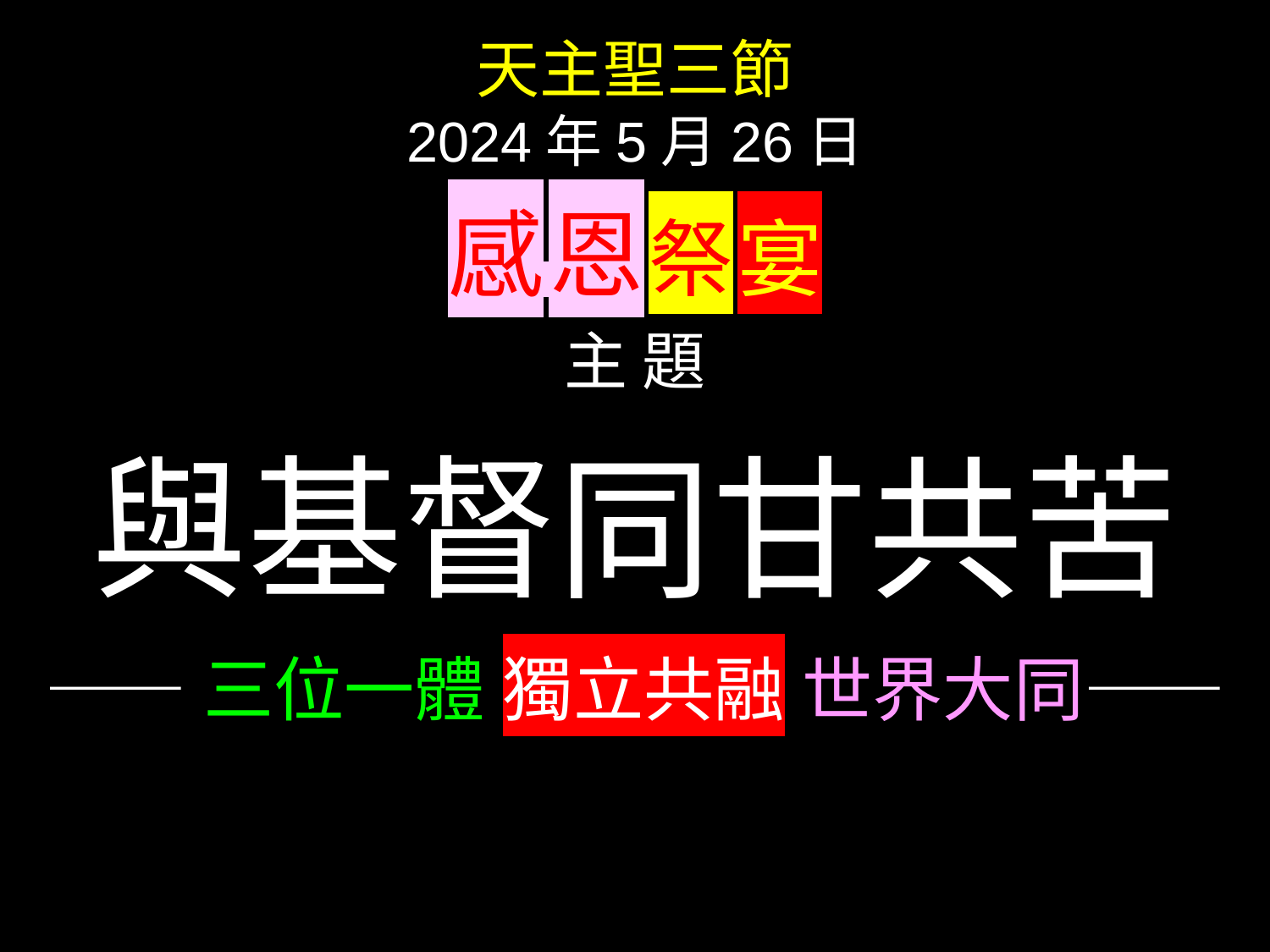

天主聖三節
2024年5月26日
感 恩 祭 宴

主 題

與基督同甘共苦
——三位一體 獨立共融 世界大同——